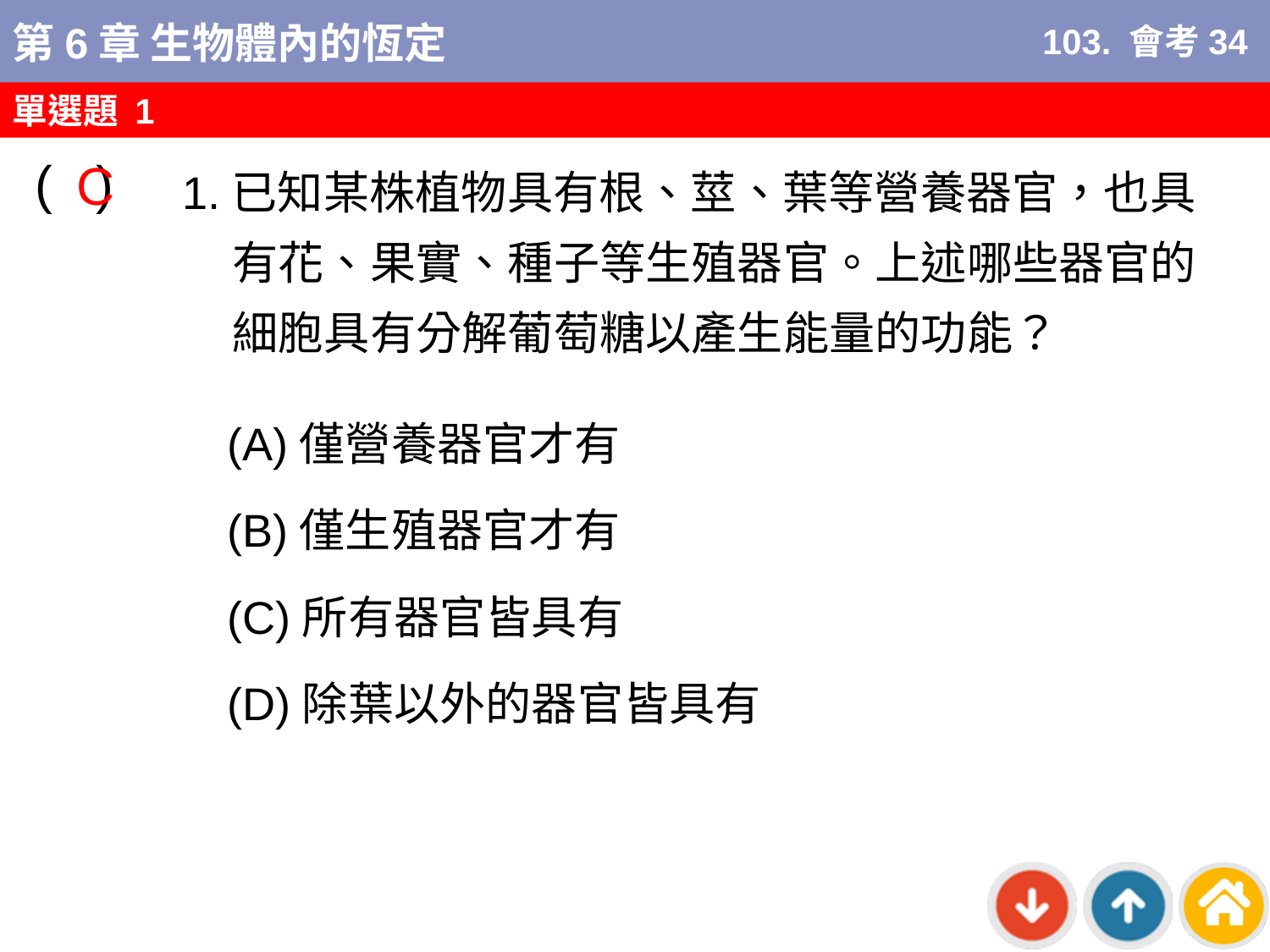

103. 會考34
單選題 1
C
(   )
1.已知某株植物具有根、莖、葉等營養器官，也具有花、果實、種子等生殖器官。上述哪些器官的細胞具有分解葡萄糖以產生能量的功能？
(A)僅營養器官才有
(B)僅生殖器官才有
(C)所有器官皆具有
(D)除葉以外的器官皆具有